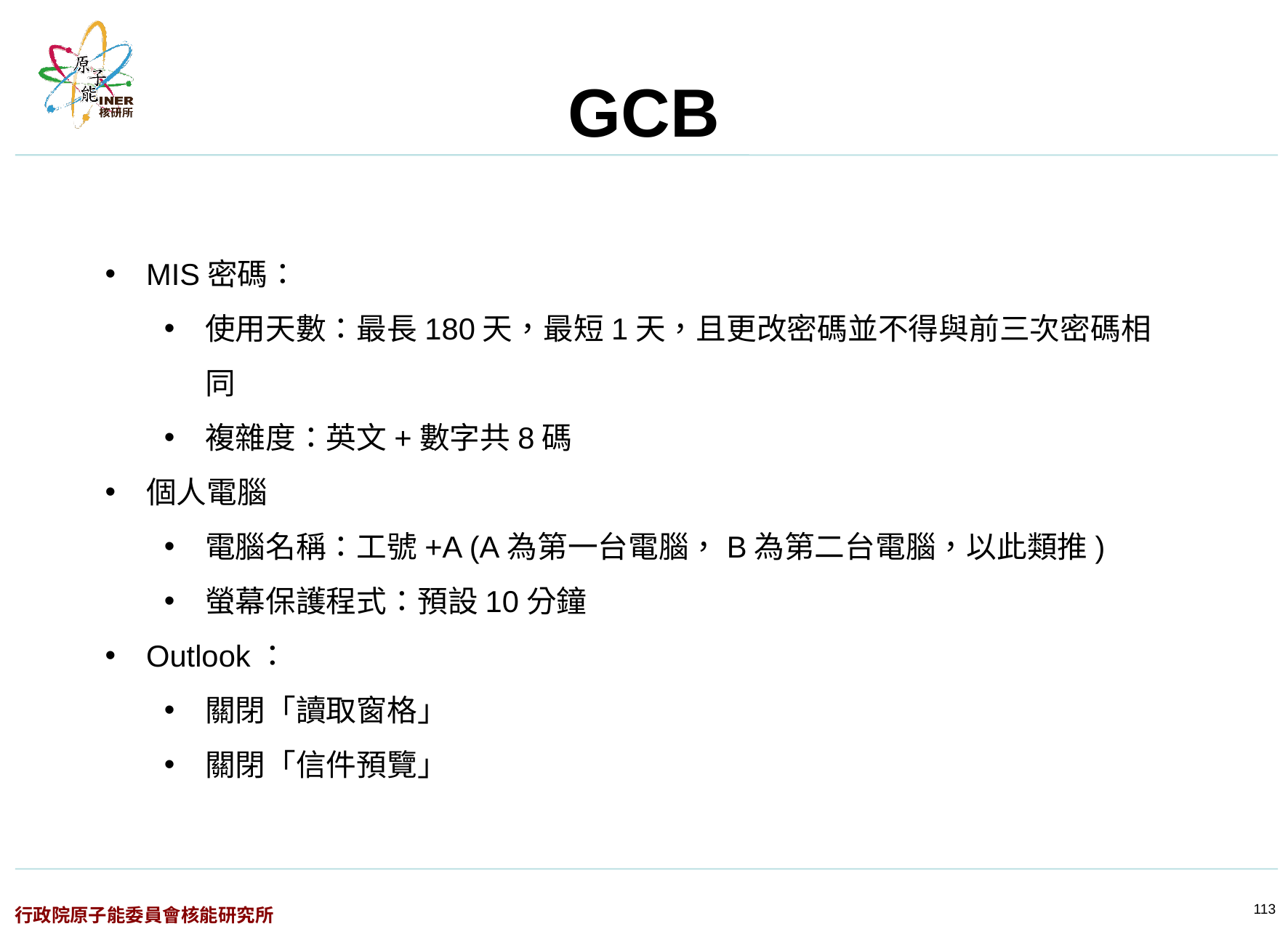

GCB
MIS密碼：
使用天數：最長180天，最短1天，且更改密碼並不得與前三次密碼相同
複雜度：英文+數字共8碼
個人電腦
電腦名稱：工號+A (A為第一台電腦，B為第二台電腦，以此類推)
螢幕保護程式：預設10分鐘
Outlook：
關閉「讀取窗格」
關閉「信件預覽」